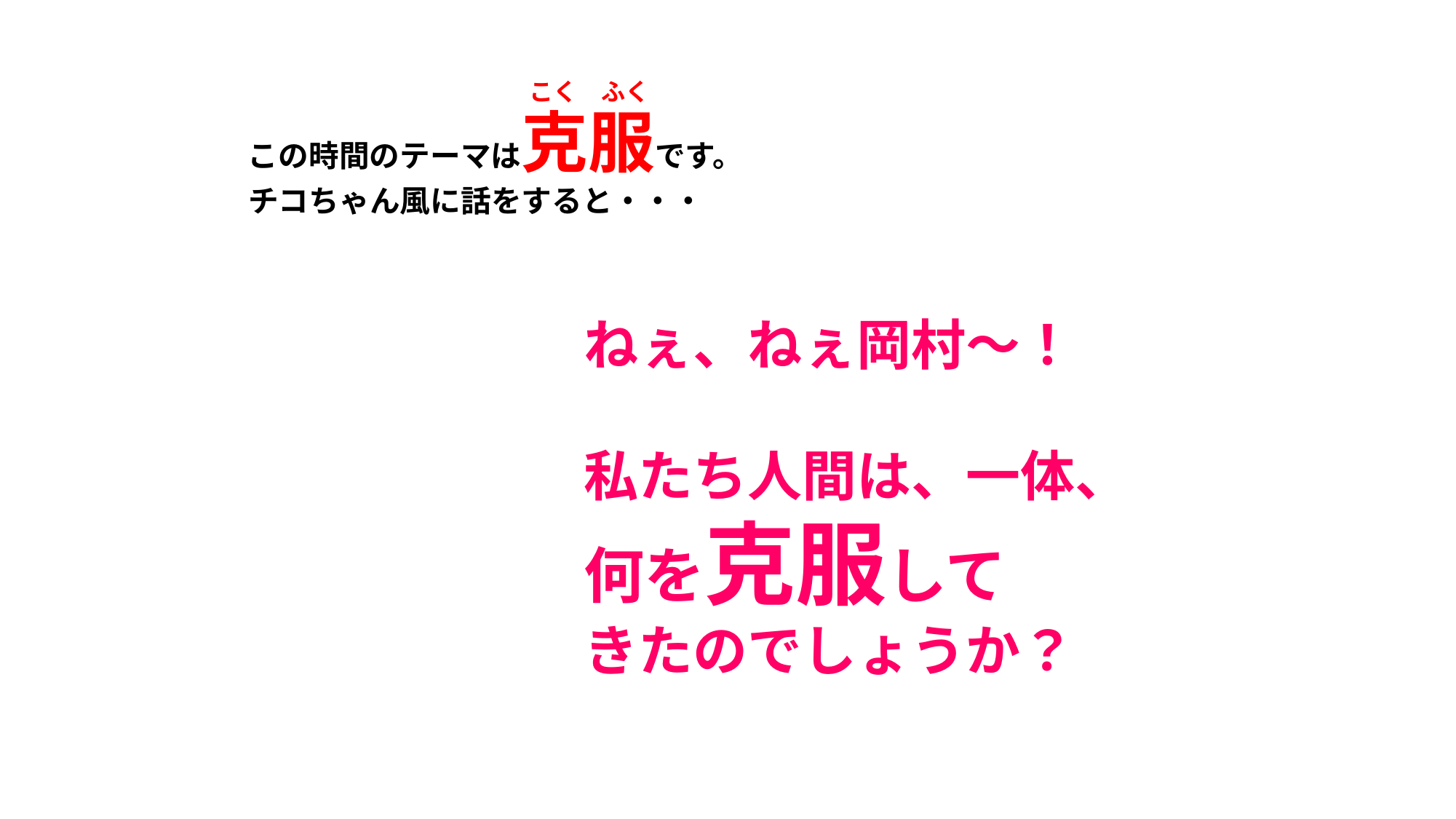

こく　ふく
この時間のテーマは克服です。
チコちゃん風に話をすると・・・
ねぇ、ねぇ岡村～！

私たち人間は、一体、
何を克服して
きたのでしょうか？